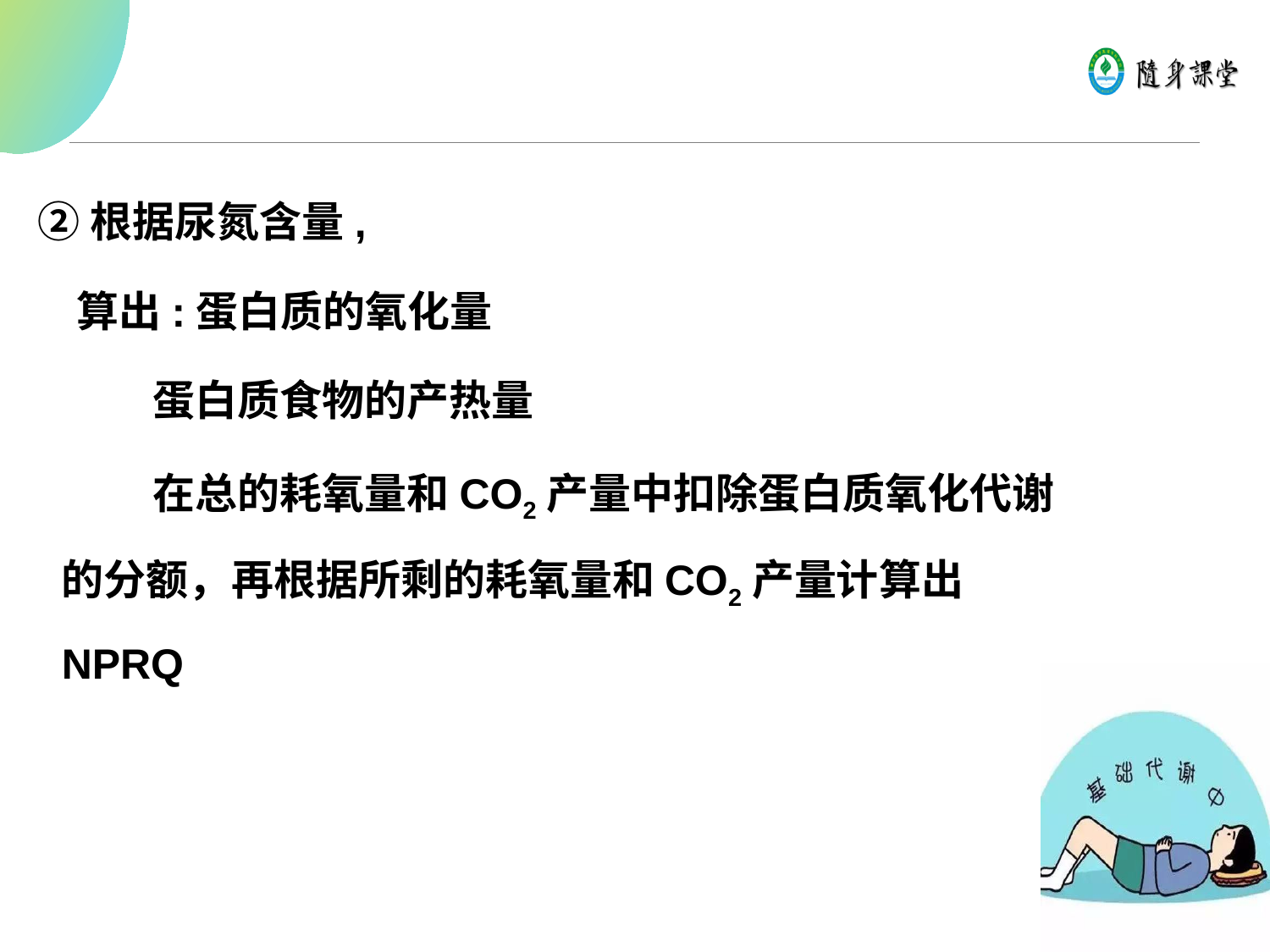

②根据尿氮含量,
   算出:蛋白质的氧化量
           蛋白质食物的产热量
           在总的耗氧量和CO2产量中扣除蛋白质氧化代谢的分额，再根据所剩的耗氧量和CO2产量计算出NPRQ